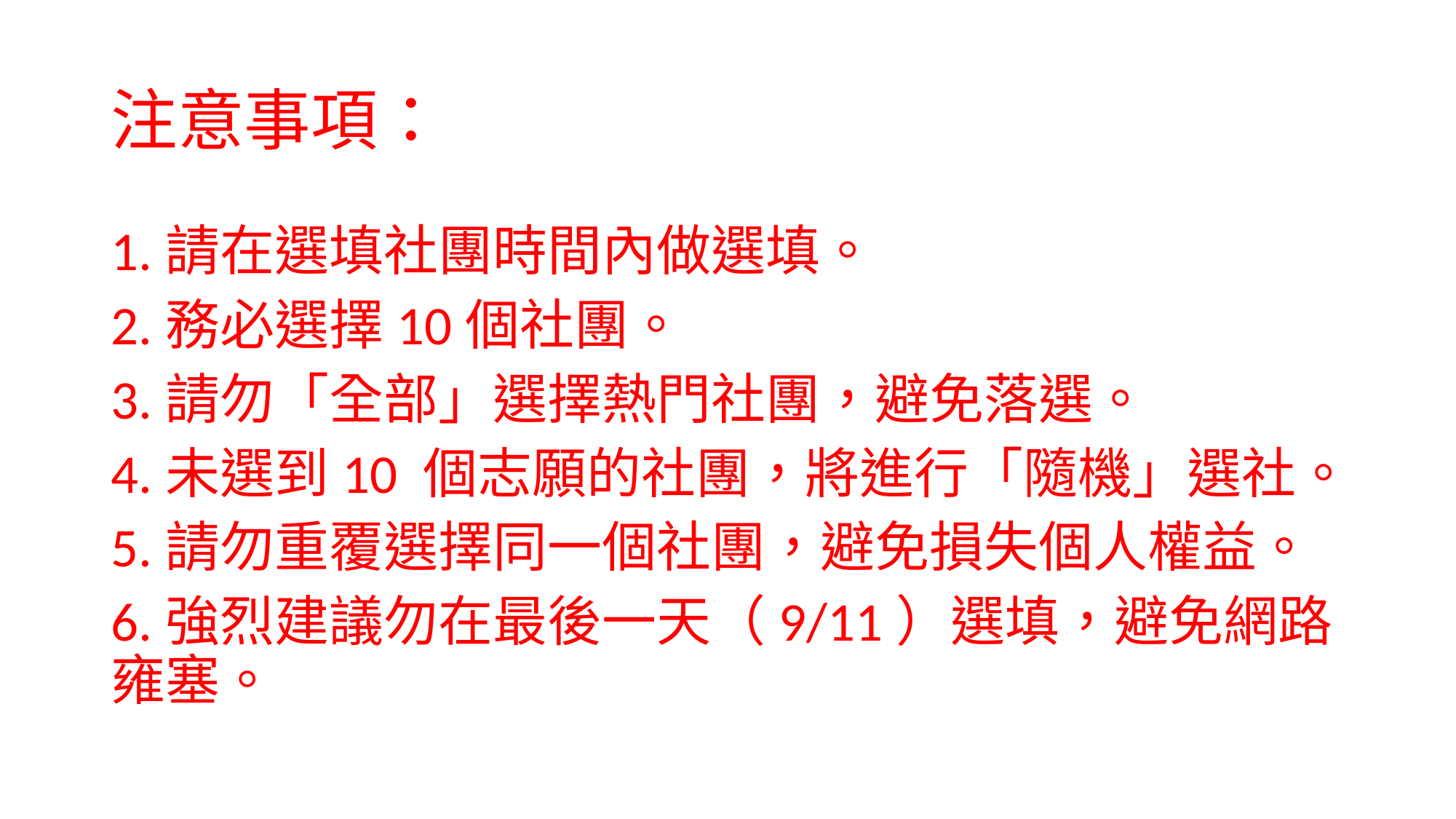

# 注意事項：
1.請在選填社團時間內做選填。
2.務必選擇10個社團。
3.請勿「全部」選擇熱門社團，避免落選。
4.未選到10 個志願的社團，將進行「隨機」選社。
5.請勿重覆選擇同一個社團，避免損失個人權益。
6.強烈建議勿在最後一天（9/11）選填，避免網路雍塞。